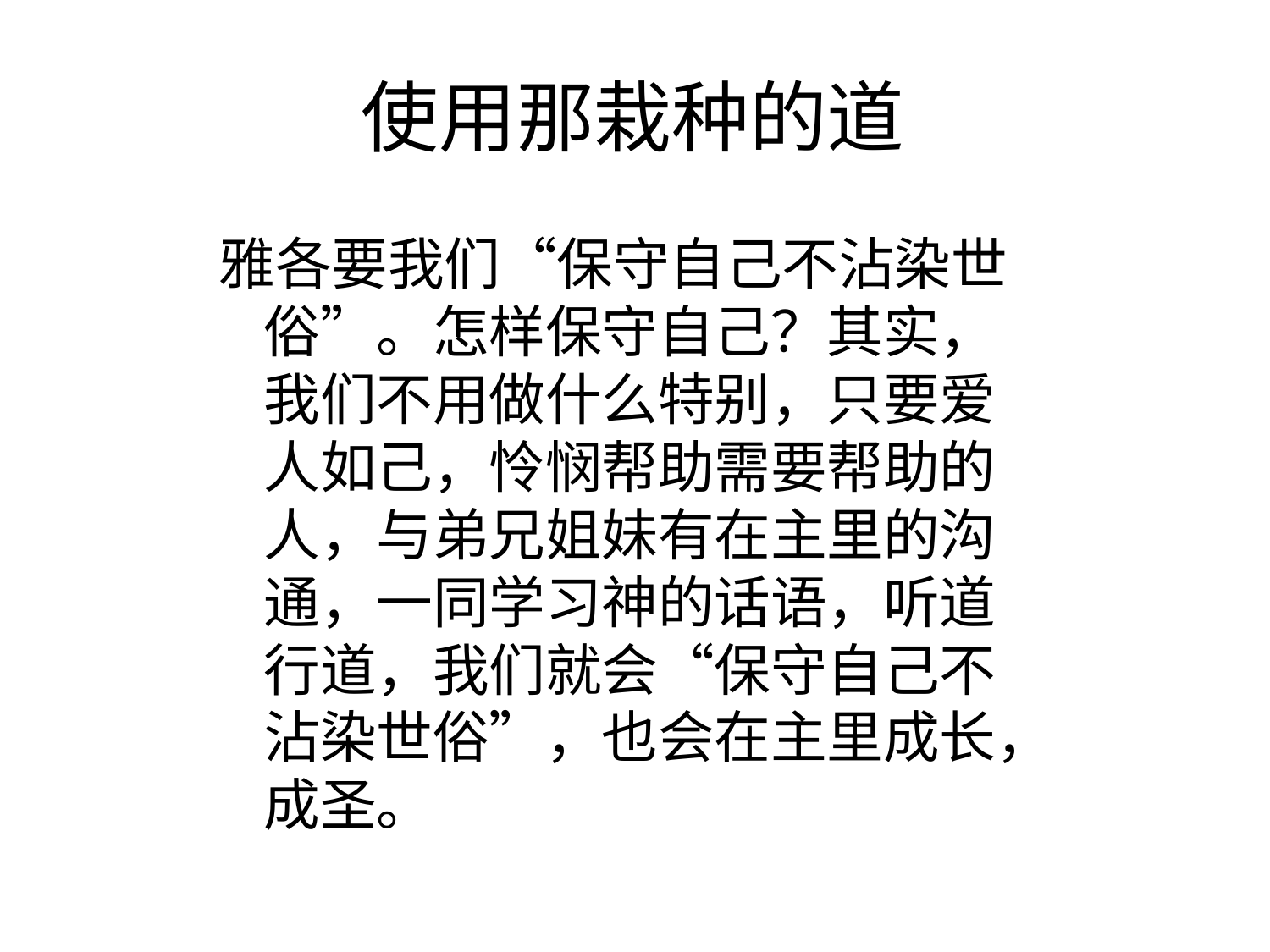

# 使用那栽种的道
雅各要我们“保守自己不沾染世俗”。怎样保守自己？其实，我们不用做什么特别，只要爱人如己，怜悯帮助需要帮助的人，与弟兄姐妹有在主里的沟通，一同学习神的话语，听道行道，我们就会“保守自己不沾染世俗”，也会在主里成长，成圣。